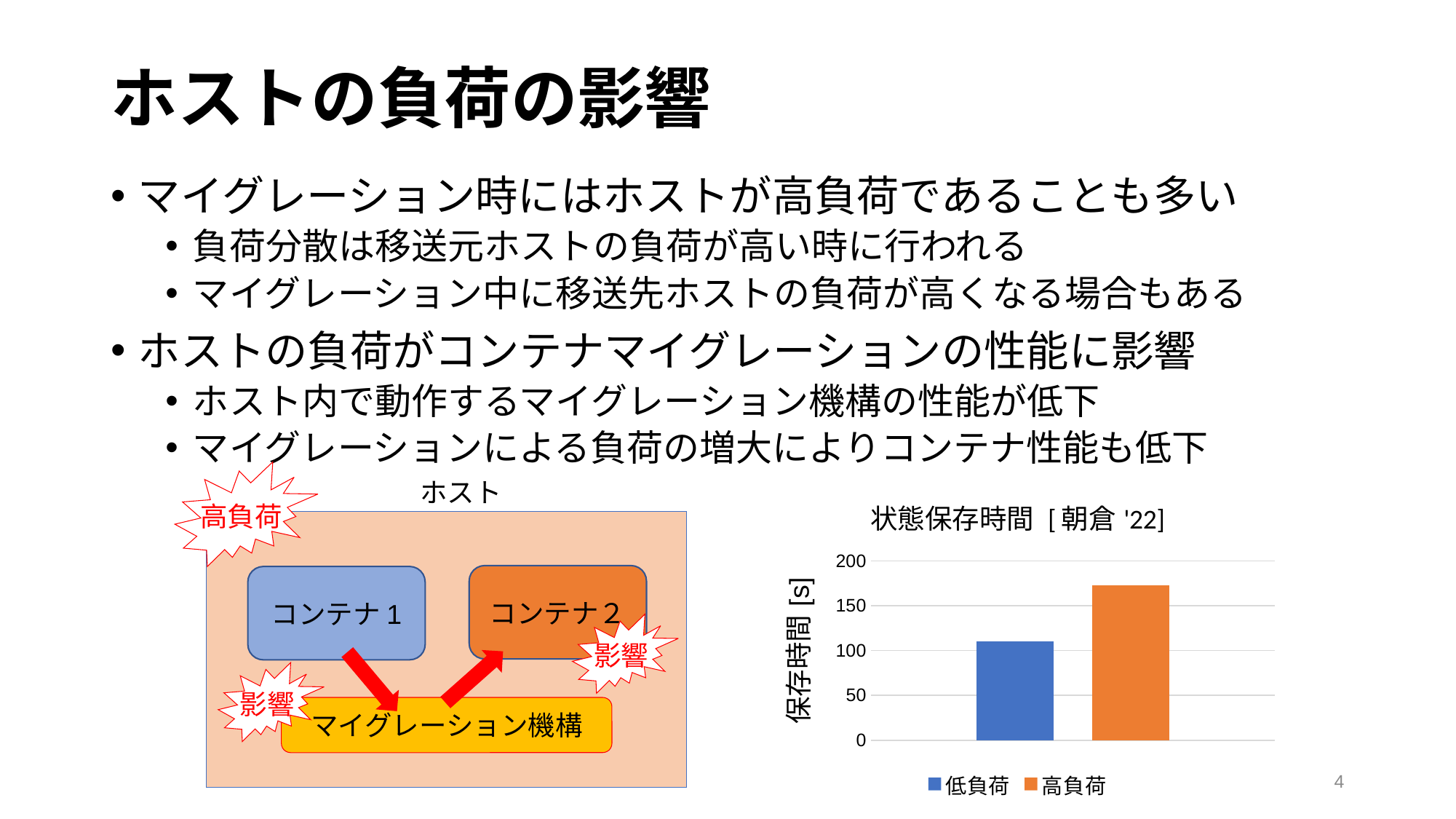

# ホストの負荷の影響
マイグレーション時にはホストが高負荷であることも多い
負荷分散は移送元ホストの負荷が高い時に行われる
マイグレーション中に移送先ホストの負荷が高くなる場合もある
ホストの負荷がコンテナマイグレーションの性能に影響
ホスト内で動作するマイグレーション機構の性能が低下
マイグレーションによる負荷の増大によりコンテナ性能も低下
高負荷
ホスト

### Chart: 状態保存時間 [朝倉'22]

| Category | 低負荷 | 高負荷 |
|---|---|---|
コンテナ２
コンテナ1
影響

影響
マイグレーション機構
4